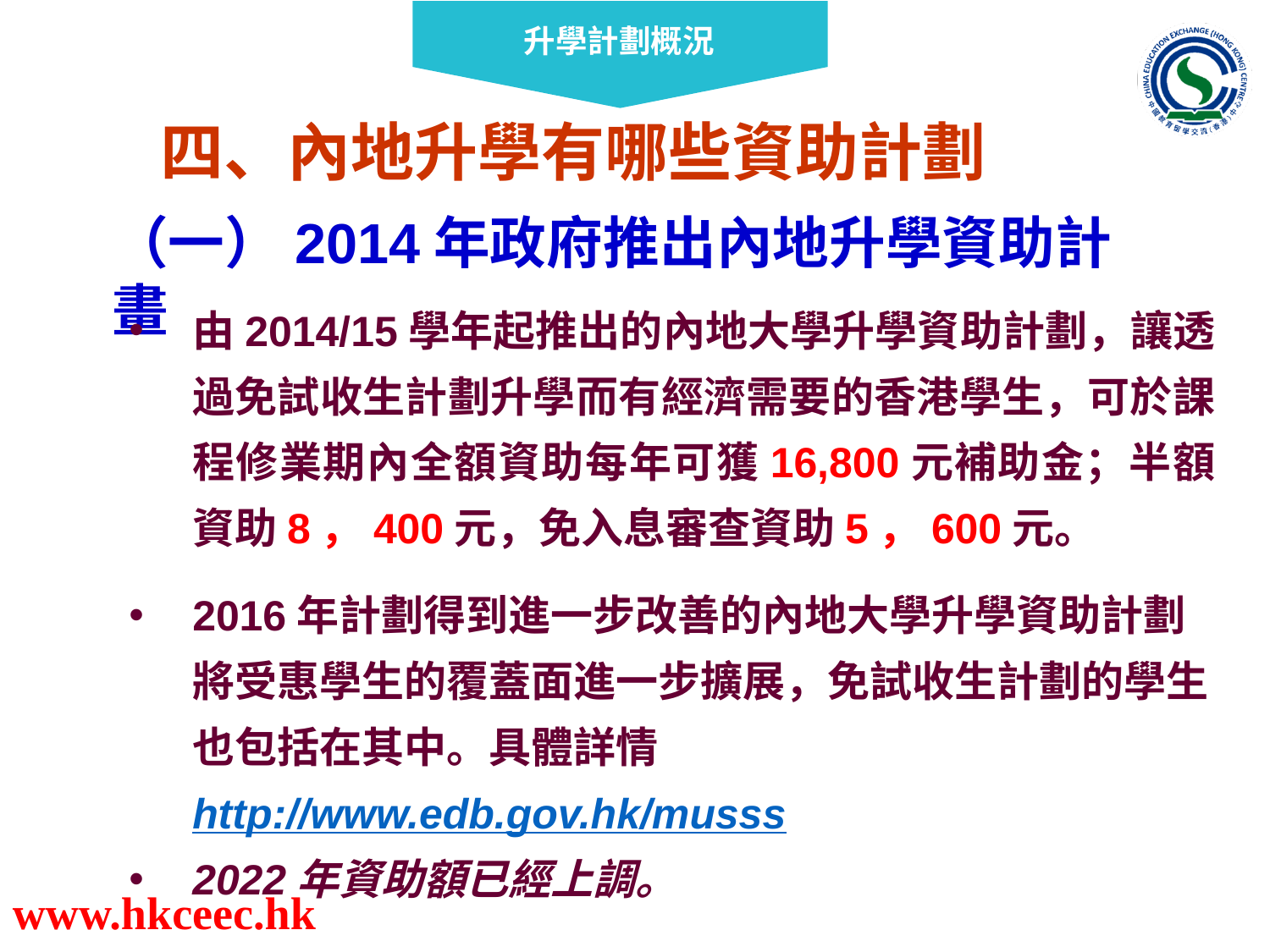

四、內地升學有哪些資助計劃
（一）2014年政府推出內地升學資助計畫

由2014/15學年起推出的內地大學升學資助計劃，讓透過免試收生計劃升學而有經濟需要的香港學生，可於課程修業期內全額資助每年可獲16,800元補助金；半額資助8，400元，免入息審查資助5，600元。
2016年計劃得到進一步改善的內地大學升學資助計劃將受惠學生的覆蓋面進一步擴展，免試收生計劃的學生也包括在其中。具體詳情http://www.edb.gov.hk/musss
2022年資助額已經上調。